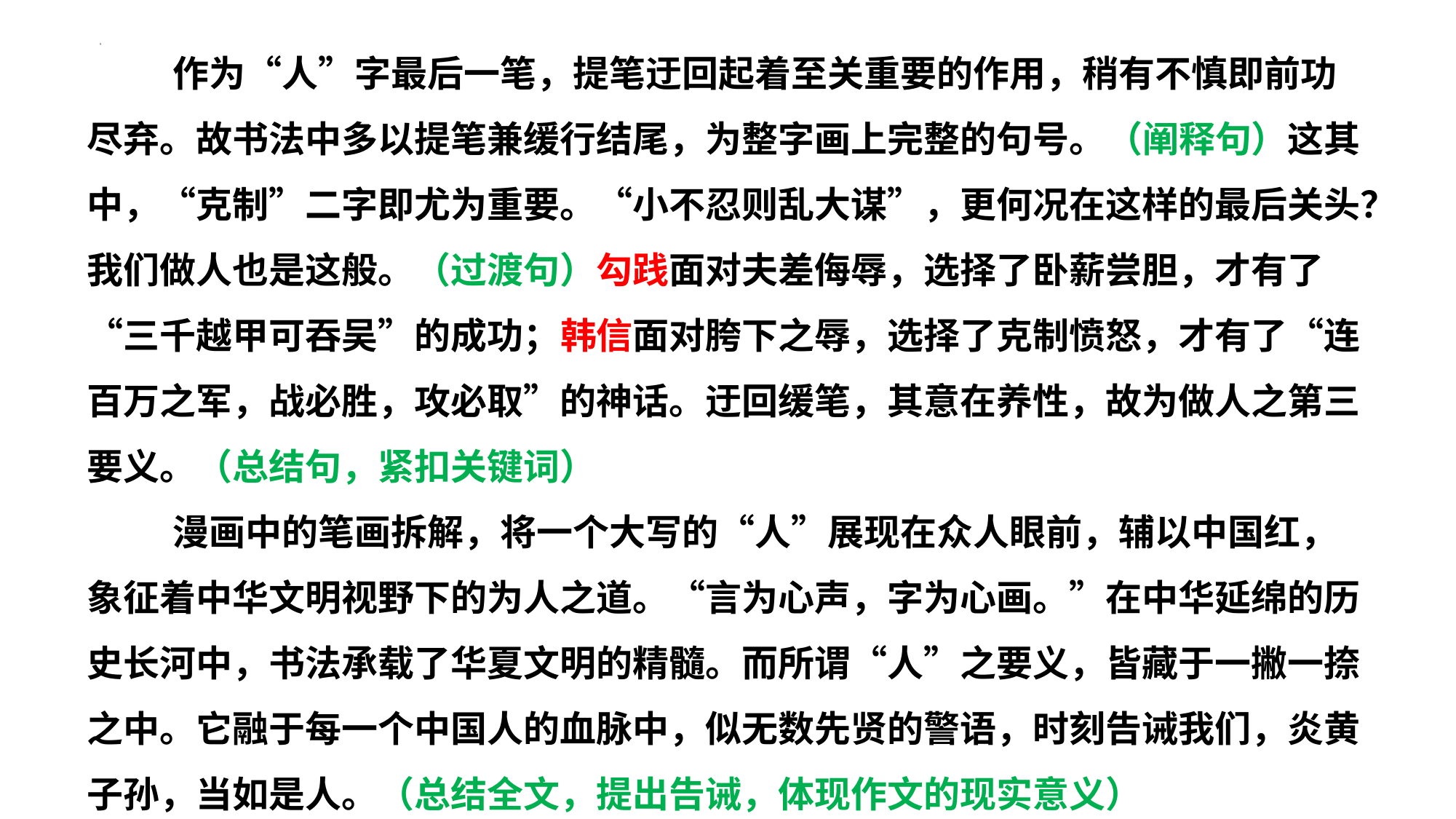

作为“人”字最后一笔，提笔迂回起着至关重要的作用，稍有不慎即前功尽弃。故书法中多以提笔兼缓行结尾，为整字画上完整的句号。（阐释句）这其中，“克制”二字即尤为重要。“小不忍则乱大谋”，更何况在这样的最后关头？我们做人也是这般。（过渡句）勾践面对夫差侮辱，选择了卧薪尝胆，才有了“三千越甲可吞吴”的成功；韩信面对胯下之辱，选择了克制愤怒，才有了“连百万之军，战必胜，攻必取”的神话。迂回缓笔，其意在养性，故为做人之第三要义。（总结句，紧扣关键词）
漫画中的笔画拆解，将一个大写的“人”展现在众人眼前，辅以中国红，象征着中华文明视野下的为人之道。“言为心声，字为心画。”在中华延绵的历史长河中，书法承载了华夏文明的精髓。而所谓“人”之要义，皆藏于一撇一捺之中。它融于每一个中国人的血脉中，似无数先贤的警语，时刻告诫我们，炎黄子孙，当如是人。（总结全文，提出告诫，体现作文的现实意义）